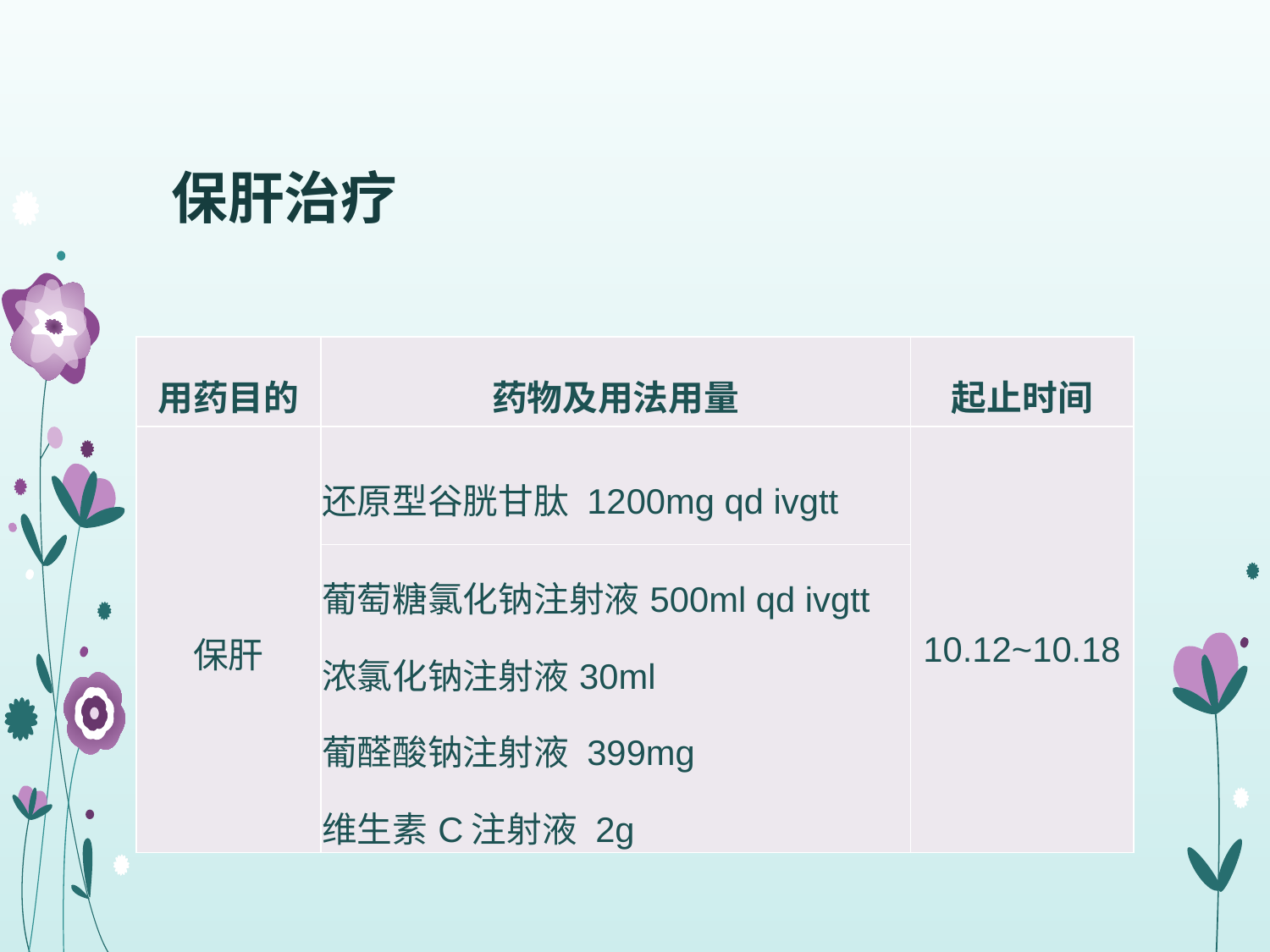

# 保肝治疗
| 用药目的 | 药物及用法用量 | 起止时间 |
| --- | --- | --- |
| 保肝 | 还原型谷胱甘肽 1200mg qd ivgtt | 10.12~10.18 |
|  | 葡萄糖氯化钠注射液500ml qd ivgtt 浓氯化钠注射液30ml 葡醛酸钠注射液 399mg 维生素C注射液 2g |  |